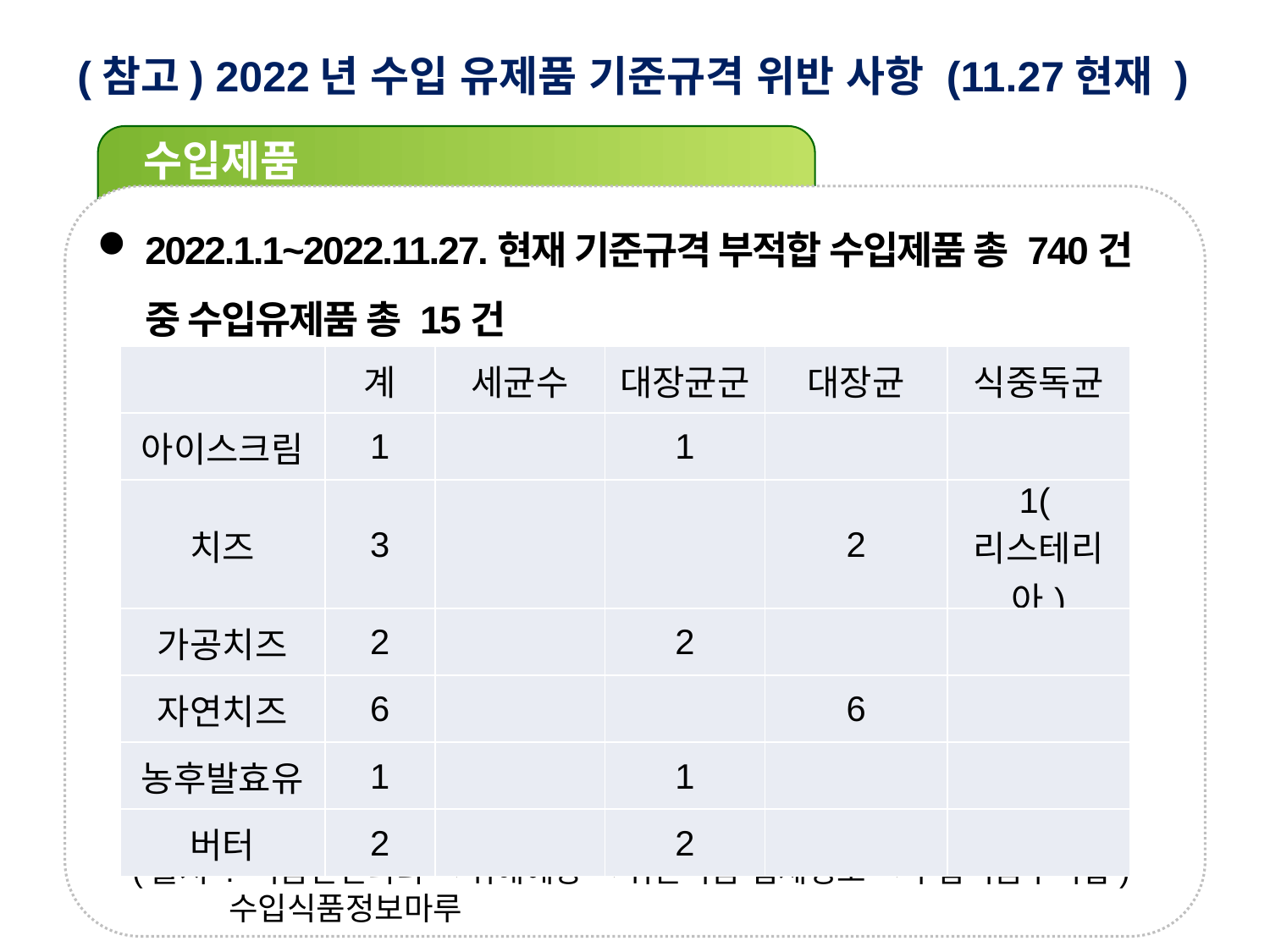

(참고) 2022년 수입 유제품 기준규격 위반 사항 (11.27현재 )
수입제품

2022.1.1~2022.11.27.현재 기준규격 부적합 수입제품 총 740건 중 수입유제품 총 15건
|  | 계 | 세균수 | 대장균군 | 대장균 | 식중독균 |
| --- | --- | --- | --- | --- | --- |
| 아이스크림 | 1 |  | 1 |  |  |
| 치즈 | 3 |  |  | 2 | 1(리스테리아) |
| 가공치즈 | 2 |  | 2 |  |  |
| 자연치즈 | 6 |  |  | 6 |  |
| 농후발효유 | 1 |  | 1 |  |  |
| 버터 | 2 |  | 2 |  |  |
(출저 : 식품안전나라 →위해예방 →위반식품 업체정보 →수입식품부적합)
          수입식품정보마루